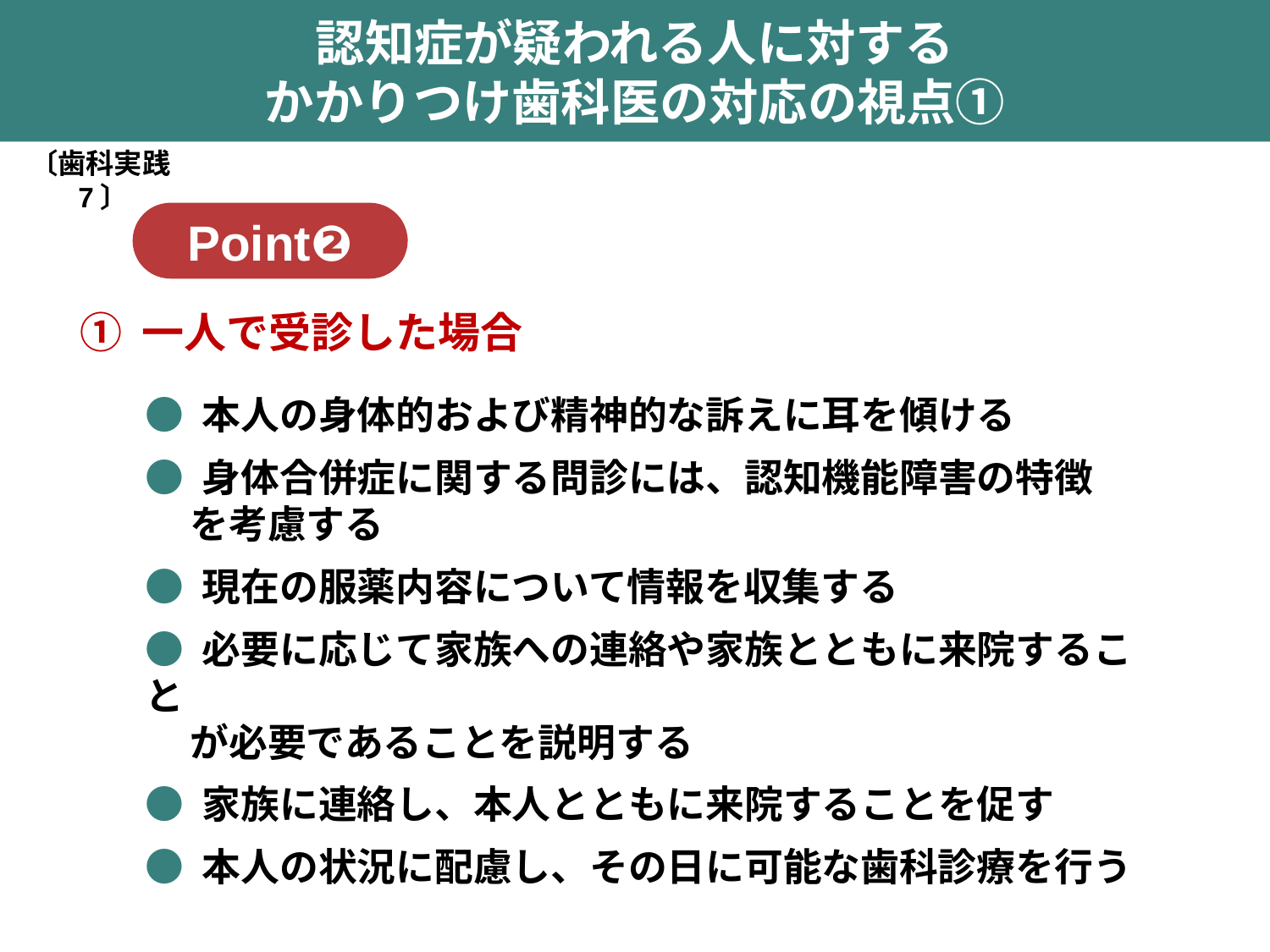

認知症が疑われる人に対する
かかりつけ歯科医の対応の視点①
〔歯科実践7〕
Point❷
① 一人で受診した場合
● 本人の身体的および精神的な訴えに耳を傾ける
● 身体合併症に関する問診には、認知機能障害の特徴
    を考慮する
● 現在の服薬内容について情報を収集する
● 必要に応じて家族への連絡や家族とともに来院すること
    が必要であることを説明する
● 家族に連絡し、本人とともに来院することを促す
● 本人の状況に配慮し、その日に可能な歯科診療を行う